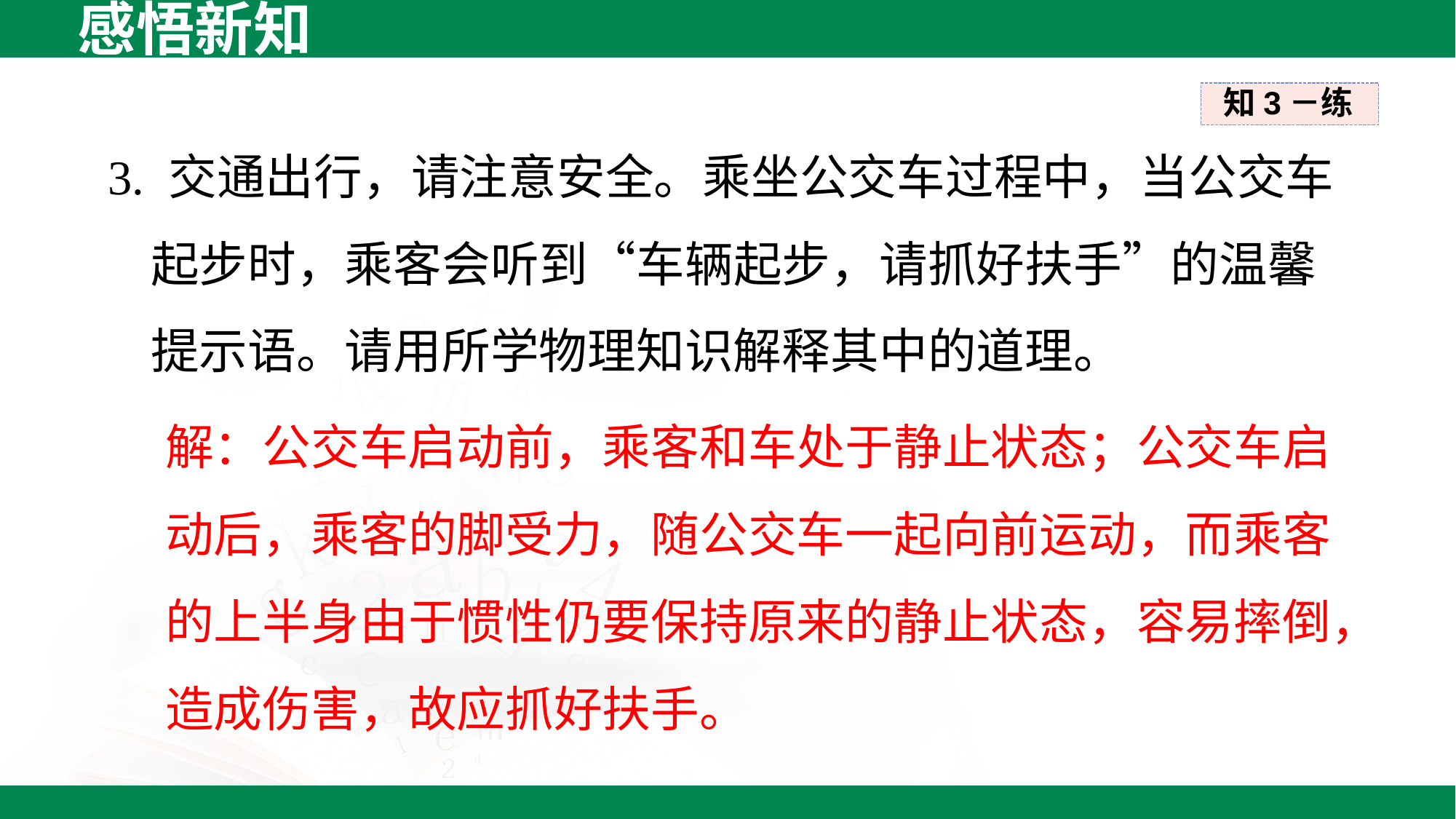

感悟新知
知3－练

3. 交通出行，请注意安全。乘坐公交车过程中，当公交车起步时，乘客会听到“车辆起步，请抓好扶手”的温馨提示语。请用所学物理知识解释其中的道理。
解：公交车启动前，乘客和车处于静止状态；公交车启动后，乘客的脚受力，随公交车一起向前运动，而乘客的上半身由于惯性仍要保持原来的静止状态，容易摔倒，造成伤害，故应抓好扶手。